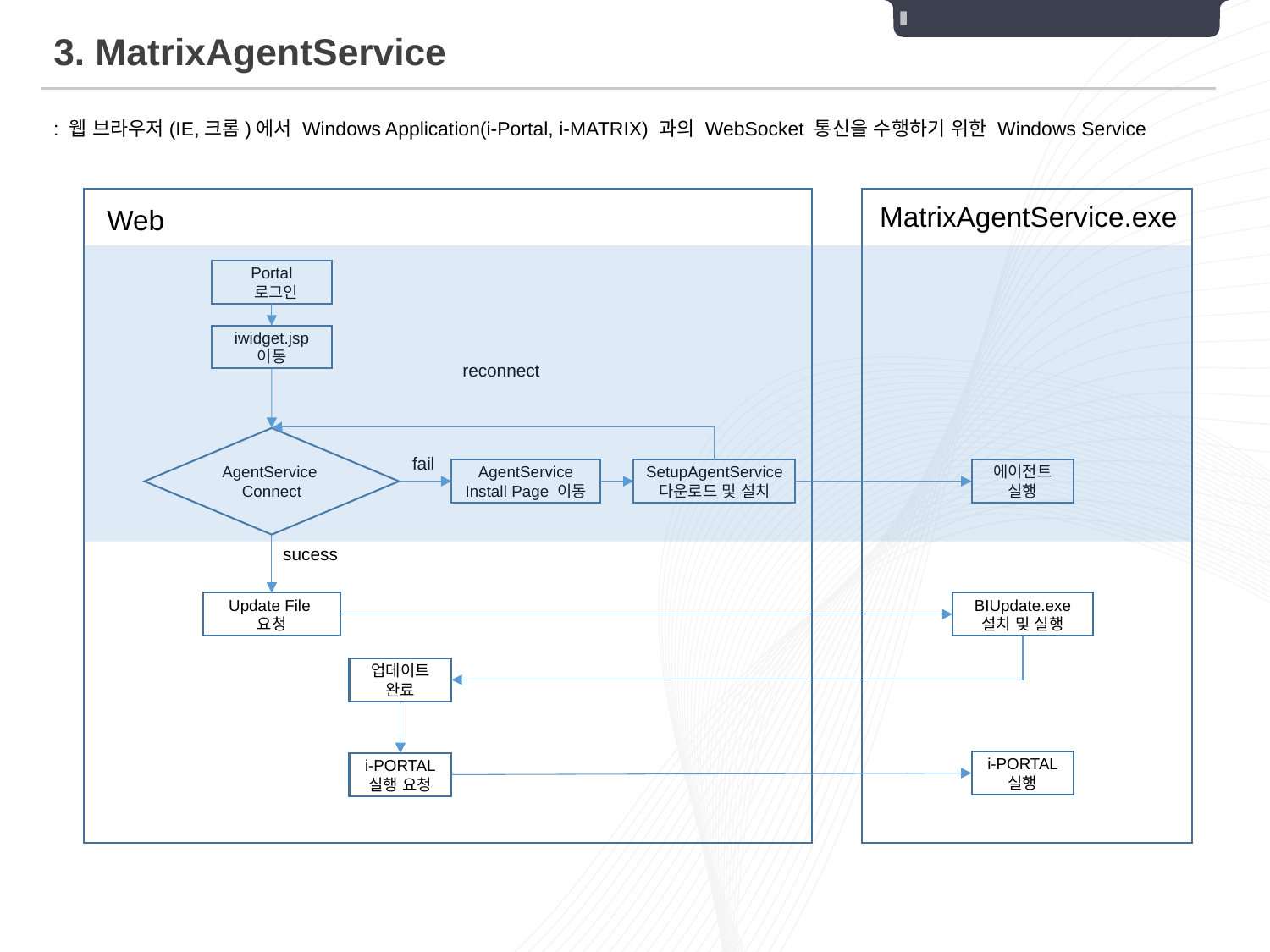

3. MatrixAgentService
: 웹 브라우저(IE,크롬)에서 Windows Application(i-Portal, i-MATRIX) 과의 WebSocket 통신을 수행하기 위한 Windows Service

MatrixAgentService.exe
Web

Portal
 로그인
iwidget.jsp 이동
reconnect
AgentService
Connect
fail
SetupAgentService
다운로드 및 설치
AgentService Install Page 이동
에이전트 실행
sucess
Update File
요청
BIUpdate.exe
설치 및 실행
업데이트 완료
i-PORTAL 실행
i-PORTAL 실행 요청